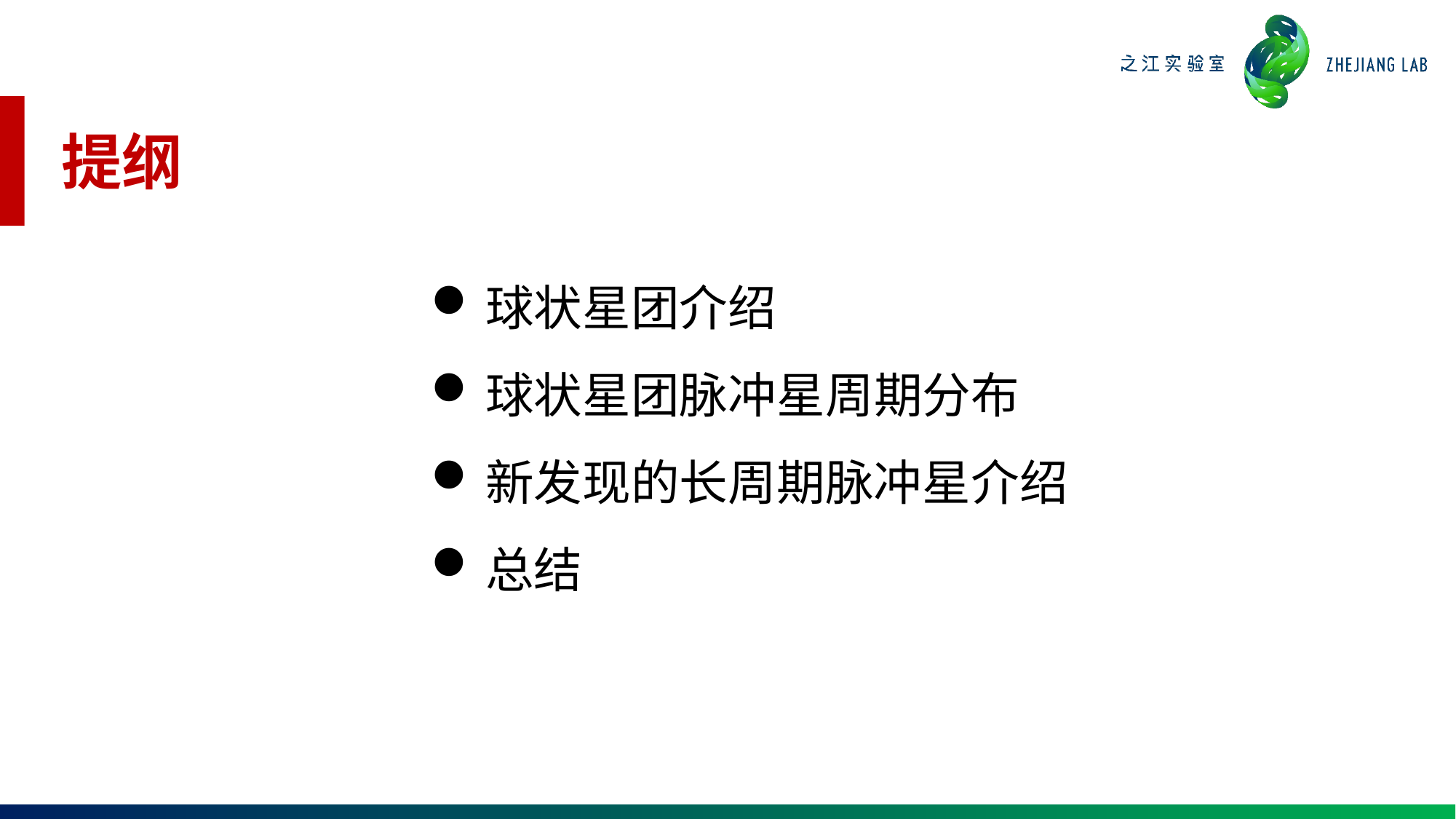

提纲
球状星团介绍
球状星团脉冲星周期分布
新发现的长周期脉冲星介绍
总结